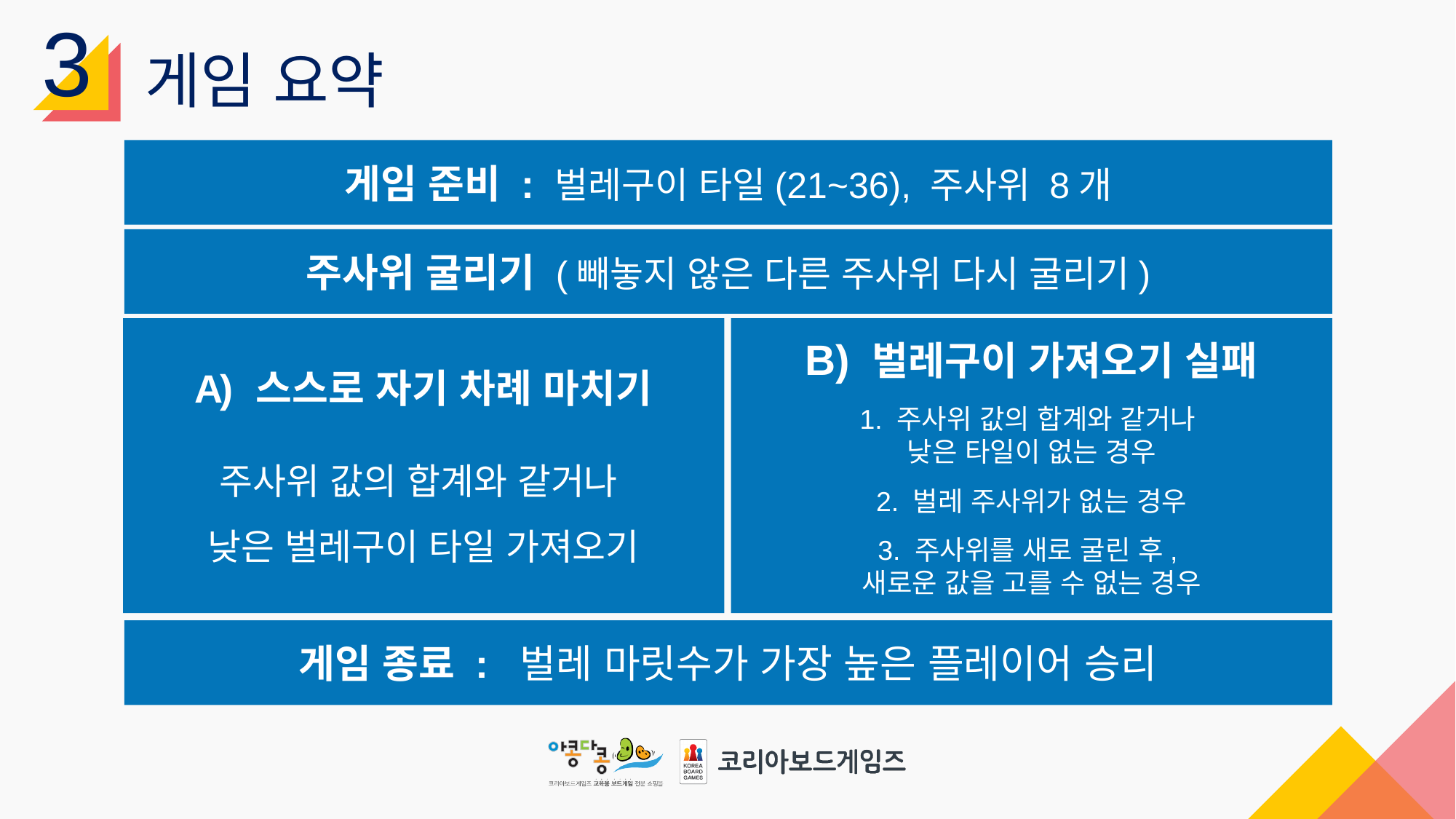

3
게임 요약
게임 준비 : 벌레구이 타일(21~36), 주사위 8개
주사위 굴리기 (빼놓지 않은 다른 주사위 다시 굴리기)
스스로 자기 차례 마치기

주사위 값의 합계와 같거나
낮은 벌레구이 타일 가져오기
B) 벌레구이 가져오기 실패

1. 주사위 값의 합계와 같거나
낮은 타일이 없는 경우
2. 벌레 주사위가 없는 경우
3. 주사위를 새로 굴린 후,
새로운 값을 고를 수 없는 경우
게임 종료 :  벌레 마릿수가 가장 높은 플레이어 승리